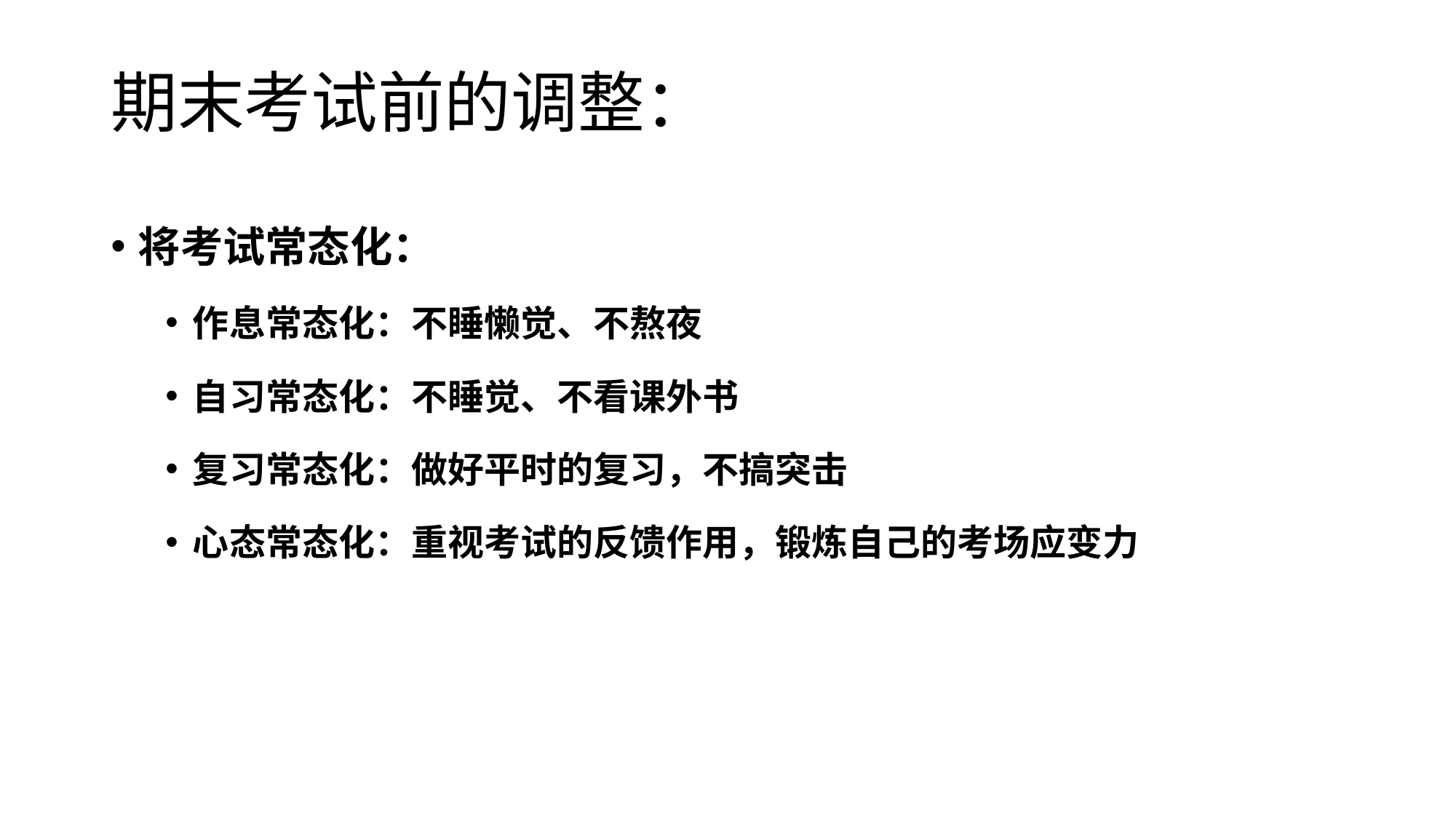

# 期末考试前的调整：
将考试常态化：
作息常态化：不睡懒觉、不熬夜
自习常态化：不睡觉、不看课外书
复习常态化：做好平时的复习，不搞突击
心态常态化：重视考试的反馈作用，锻炼自己的考场应变力